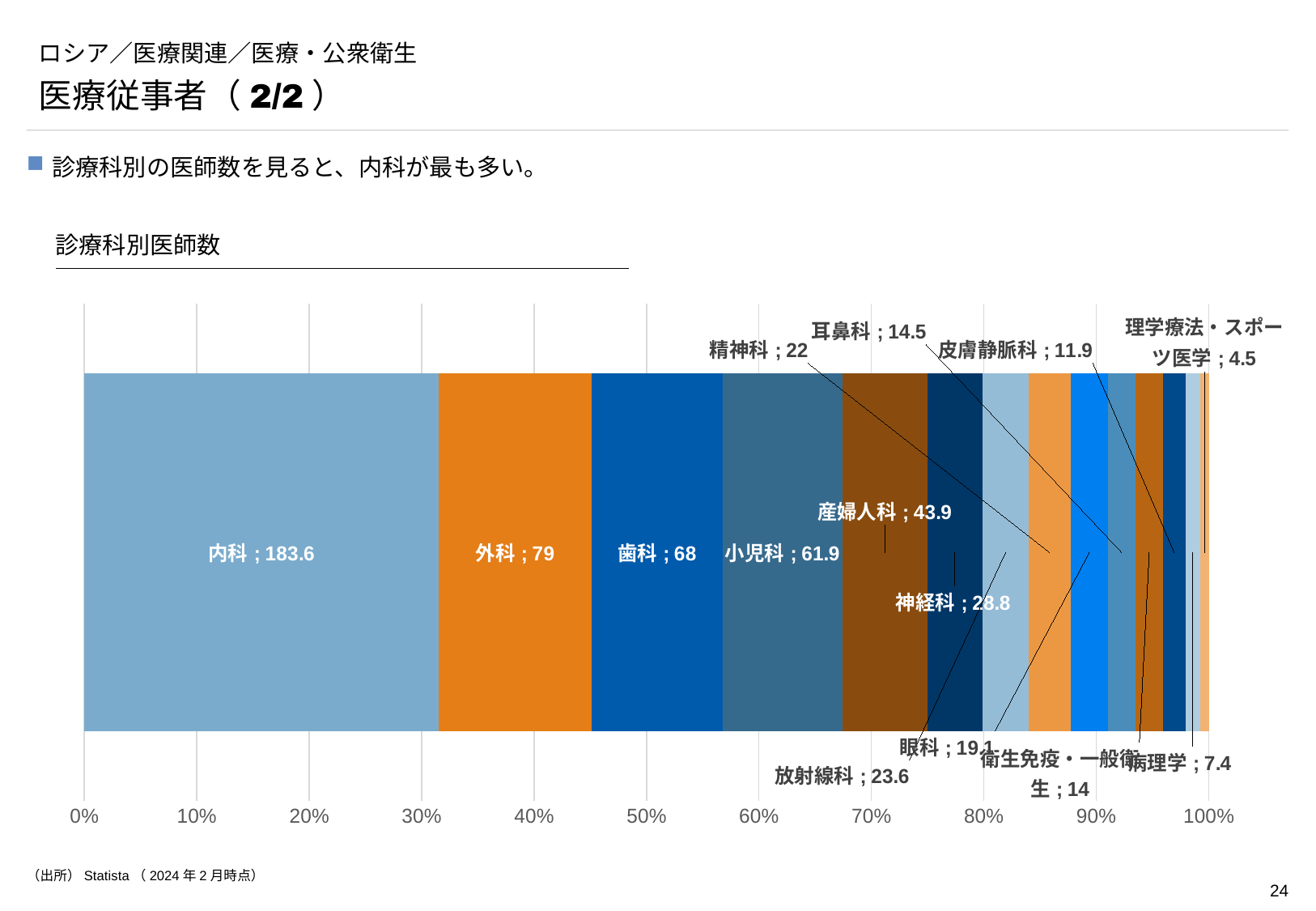

# ロシア／医療関連／医療・公衆衛生
医療従事者（2/2）
診療科別の医師数を見ると、内科が最も多い。
診療科別医師数

### Chart

| Category | 内科 | 外科 | 歯科 | 小児科 | 産婦人科 | 神経科 | 放射線科 | 精神科 | 眼科 | 耳鼻科 | 衛生免疫・一般衛生 | 皮膚静脈科 | 病理学 | 理学療法・スポーツ医学 |
|---|---|---|---|---|---|---|---|---|---|---|---|---|---|---|
| Category 1 | 183.6 | 79.0 | 68.0 | 61.9 | 43.9 | 28.8 | 23.6 | 22.0 | 19.1 | 14.5 | 14.0 | 11.9 | 7.4 | 4.5 |
（出所）Statista（2024年2月時点）